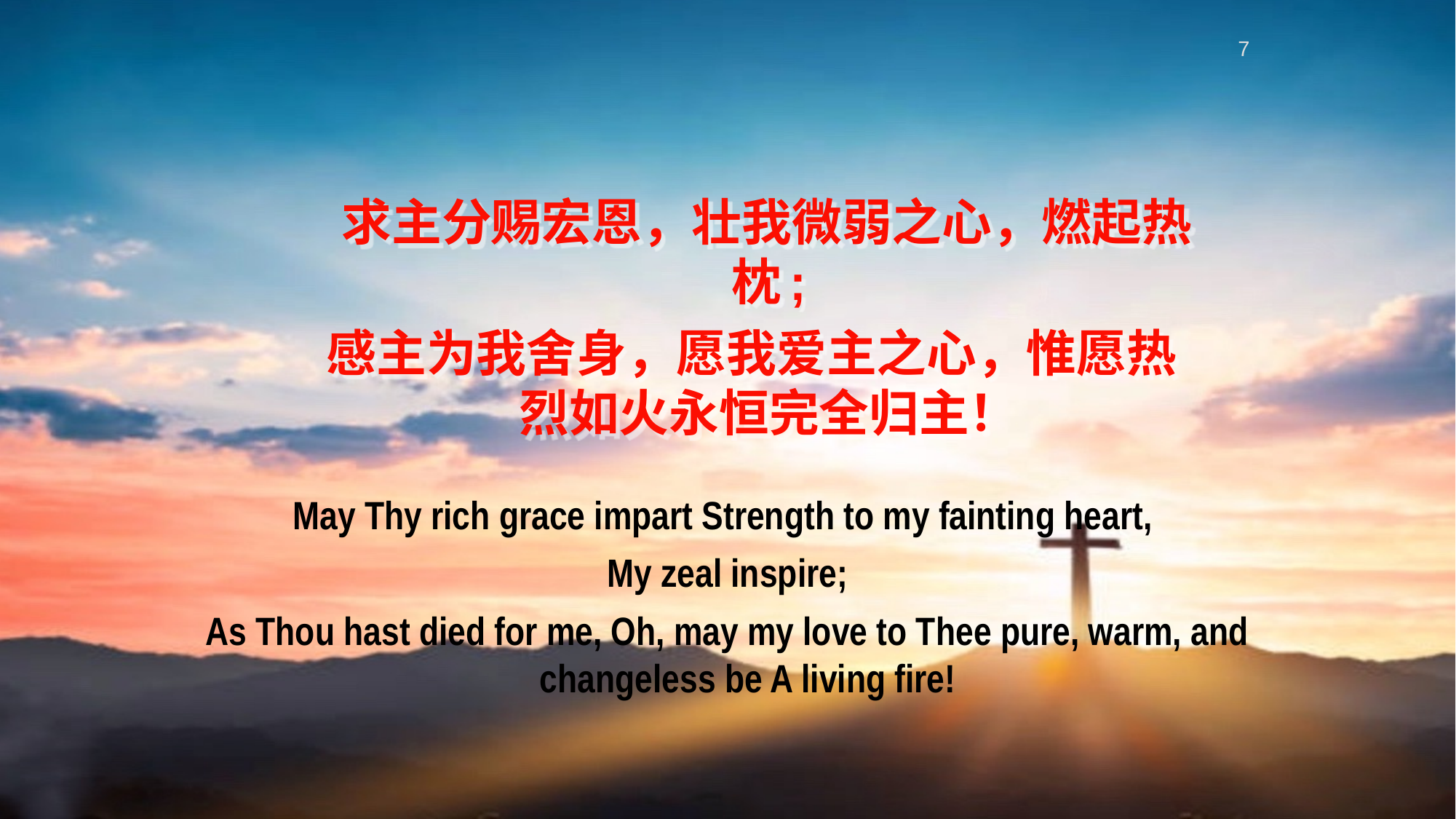

7
  求主分赐宏恩，壮我微弱之心，燃起热枕;
感主为我舍身，愿我爱主之心，惟愿热烈如火永恒完全归主！
May Thy rich grace impart Strength to my fainting heart,
My zeal inspire;
As Thou hast died for me, Oh, may my love to Thee pure, warm, and changeless be A living fire!